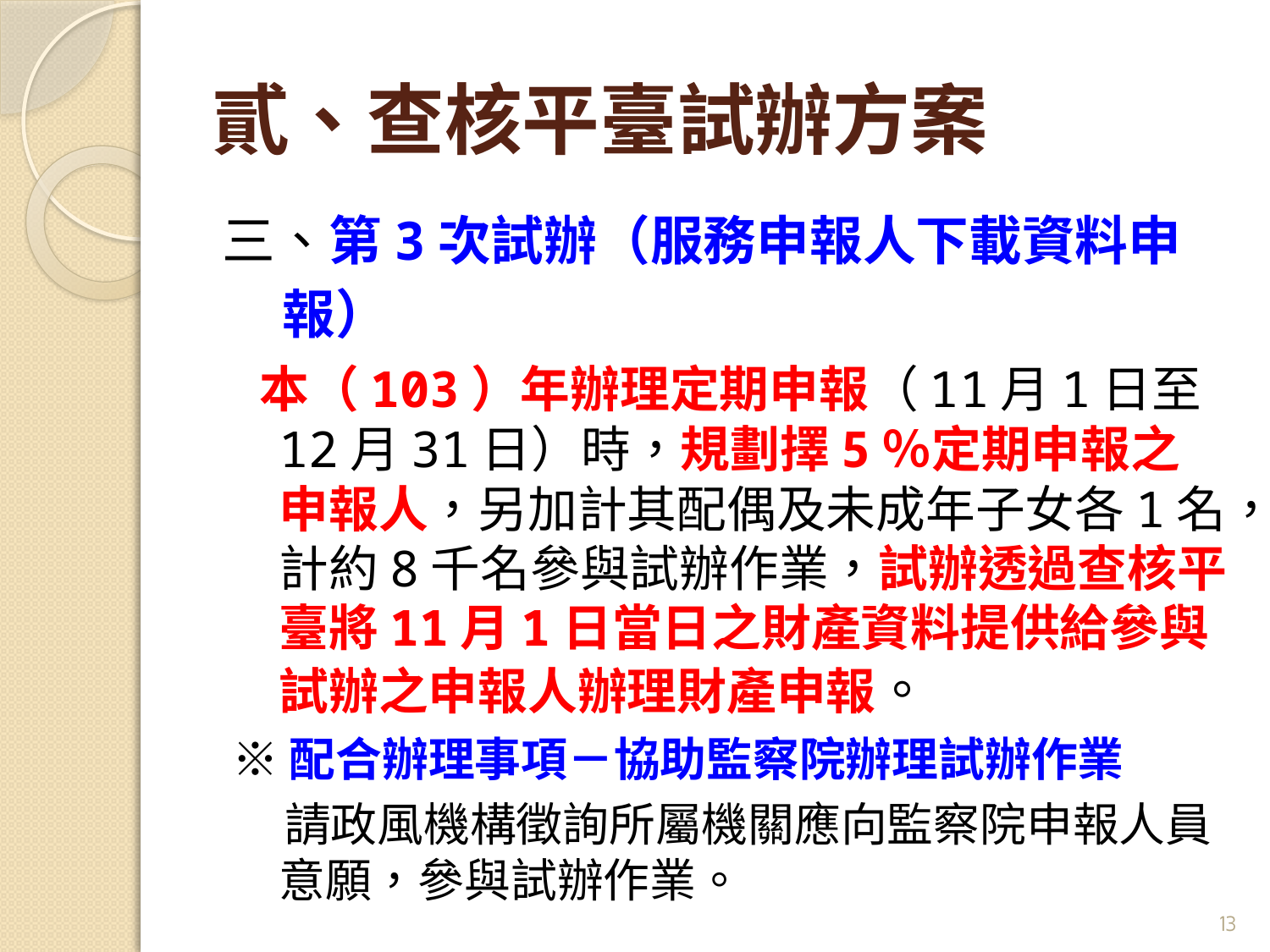

# 貳、查核平臺試辦方案
三、第3次試辦（服務申報人下載資料申
    報）
   本（103）年辦理定期申報（11月1日至12月31日）時，規劃擇5％定期申報之申報人，另加計其配偶及未成年子女各1名，計約8千名參與試辦作業，試辦透過查核平臺將11月1日當日之財產資料提供給參與試辦之申報人辦理財產申報。
  ※配合辦理事項－協助監察院辦理試辦作業
      請政風機構徵詢所屬機關應向監察院申報人員意願，參與試辦作業。

13